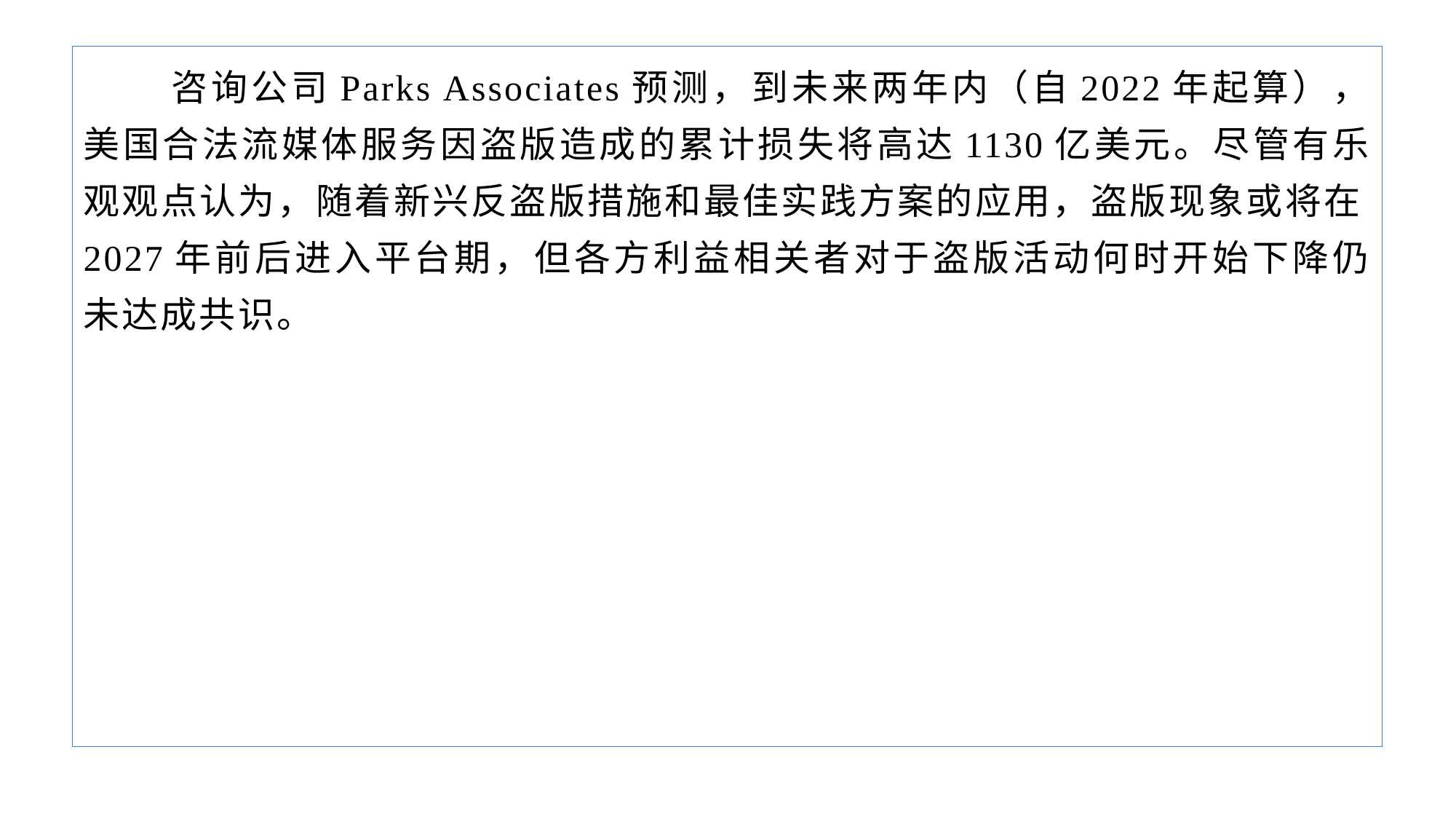

咨询公司Parks Associates预测，到未来两年内（自2022年起算），美国合法流媒体服务因盗版造成的累计损失将高达1130亿美元。尽管有乐观观点认为，随着新兴反盗版措施和最佳实践方案的应用，盗版现象或将在2027年前后进入平台期，但各方利益相关者对于盗版活动何时开始下降仍未达成共识。